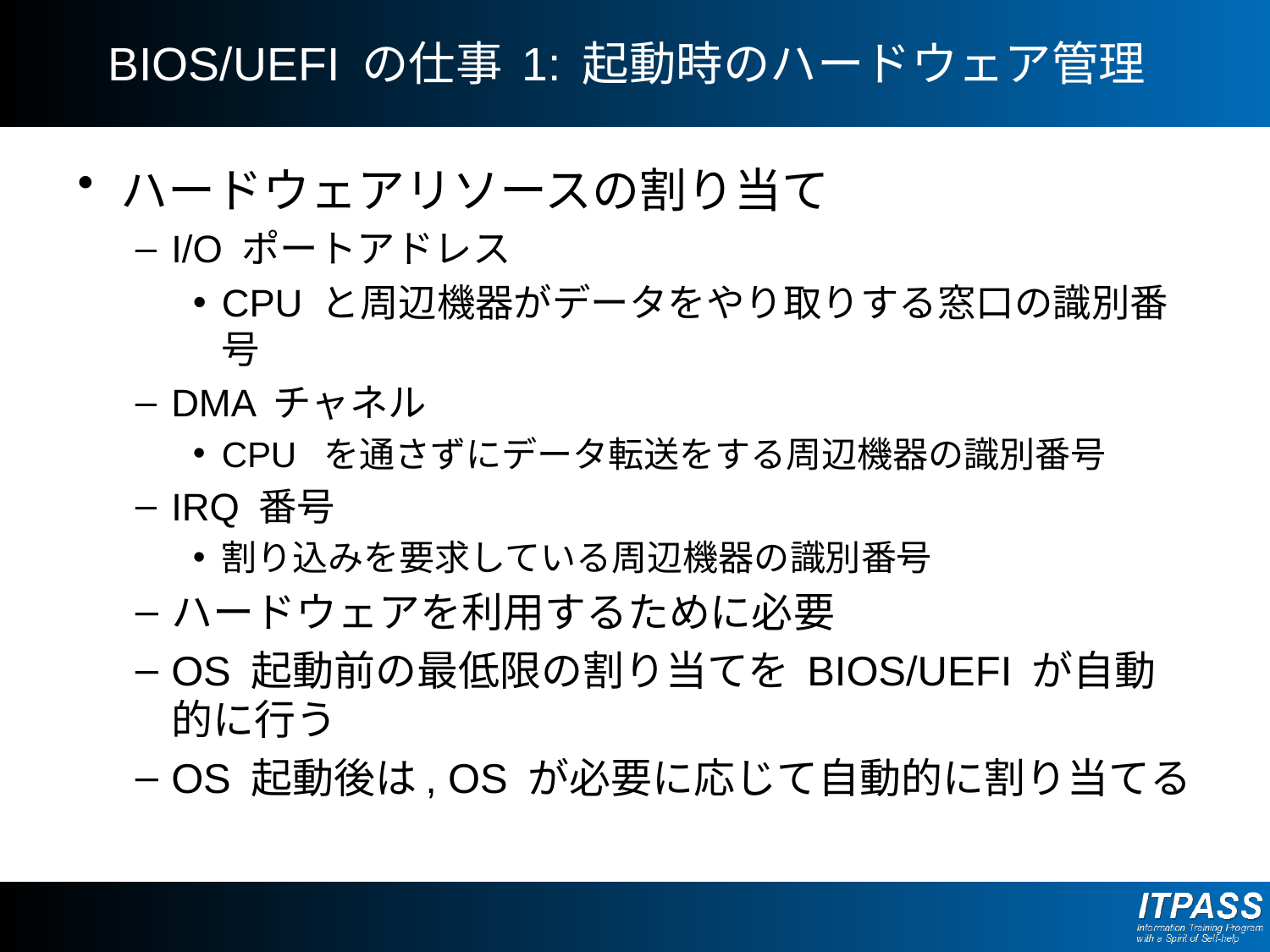

# BIOS/UEFI の仕事 1: 起動時のハードウェア管理
ハードウェアリソースの割り当て
I/O ポートアドレス
CPU と周辺機器がデータをやり取りする窓口の識別番号
DMA チャネル
CPU  を通さずにデータ転送をする周辺機器の識別番号
IRQ 番号
割り込みを要求している周辺機器の識別番号
ハードウェアを利用するために必要
OS 起動前の最低限の割り当てを BIOS/UEFI が自動的に行う
OS 起動後は, OS が必要に応じて自動的に割り当てる